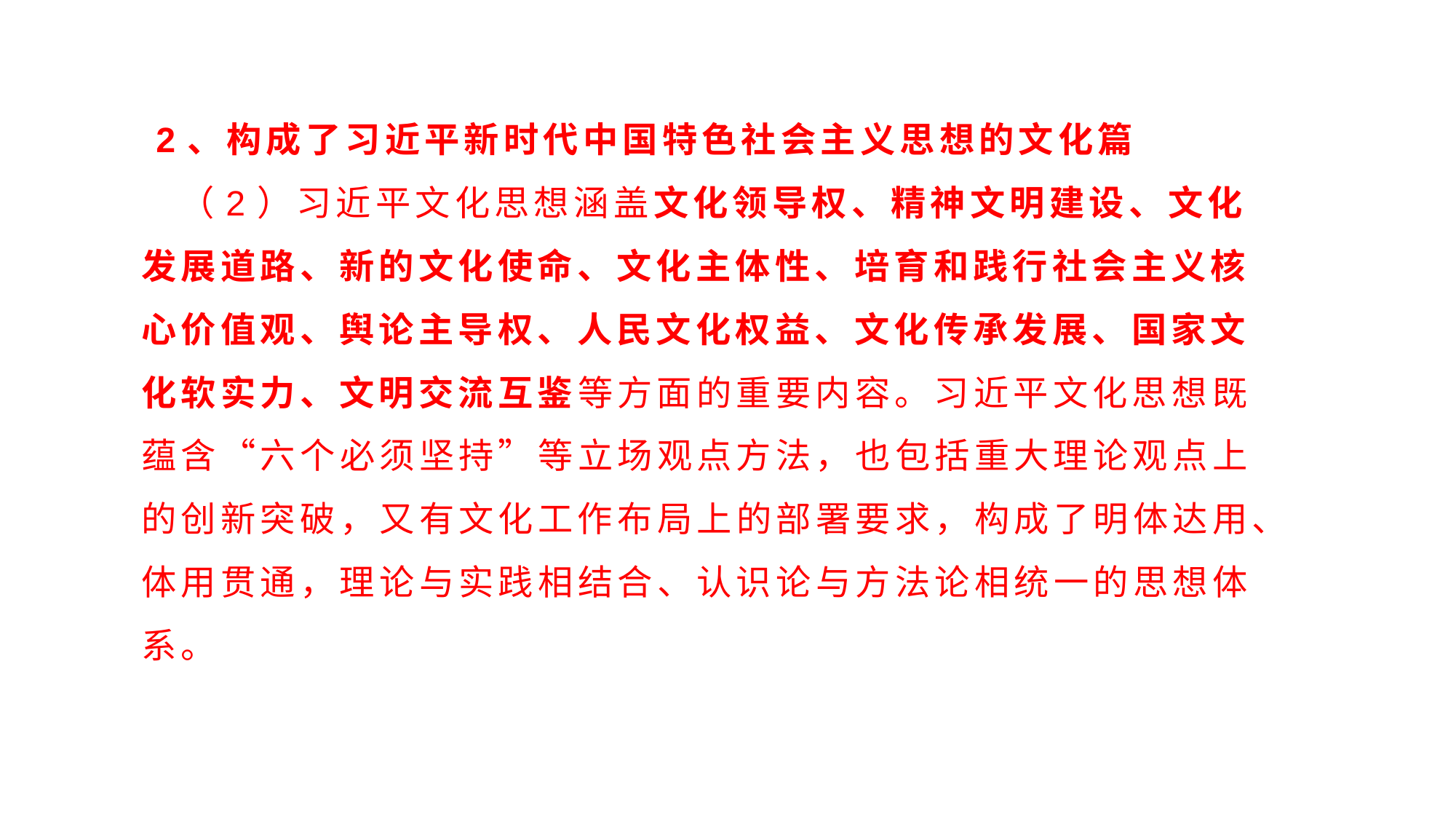

# 2、构成了习近平新时代中国特色社会主义思想的文化篇 （2）习近平文化思想涵盖文化领导权、精神文明建设、文化发展道路、新的文化使命、文化主体性、培育和践行社会主义核心价值观、舆论主导权、人民文化权益、文化传承发展、国家文化软实力、文明交流互鉴等方面的重要内容。习近平文化思想既蕴含“六个必须坚持”等立场观点方法，也包括重大理论观点上的创新突破，又有文化工作布局上的部署要求，构成了明体达用、体用贯通，理论与实践相结合、认识论与方法论相统一的思想体系。